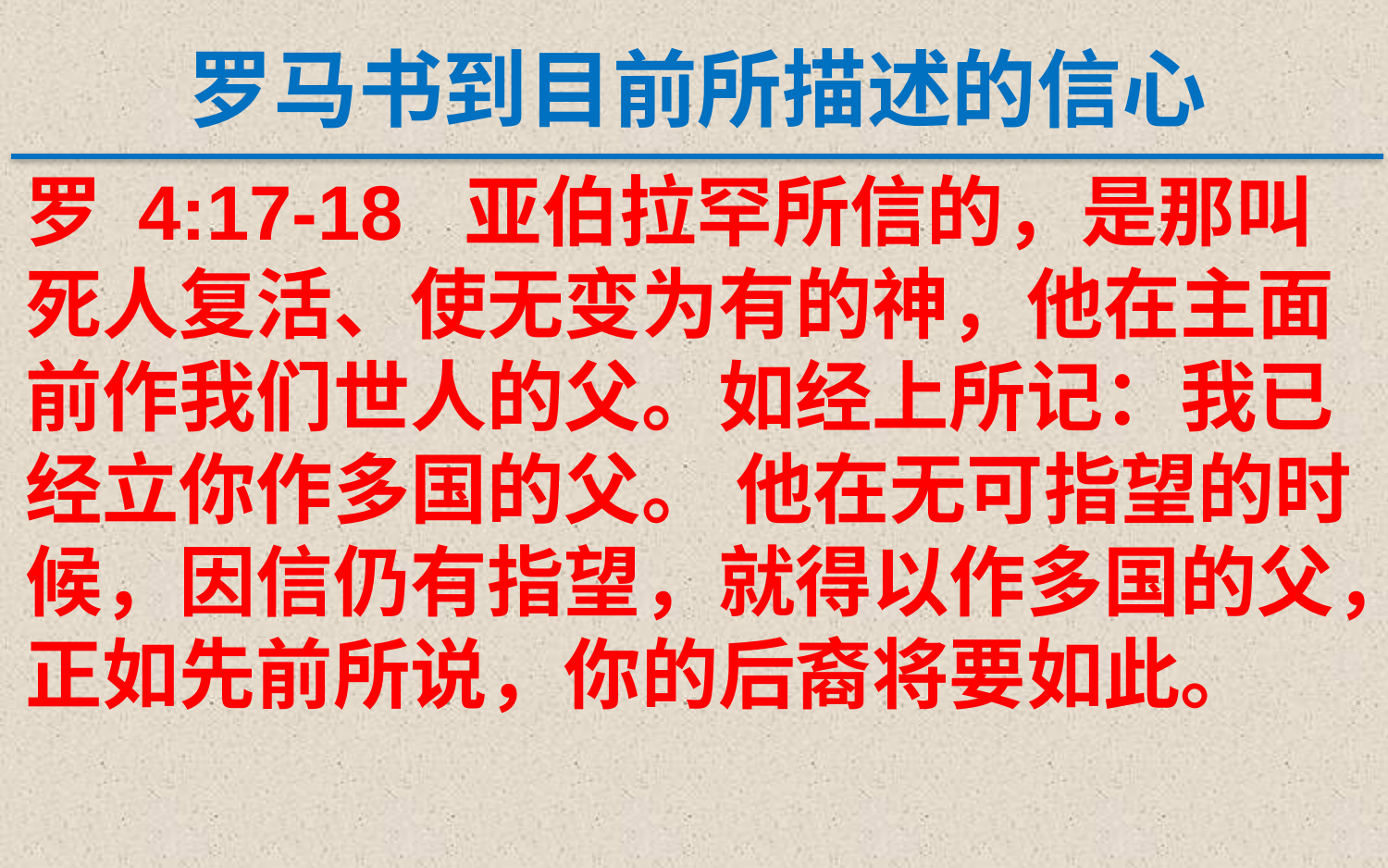

罗马书到目前所描述的信心
罗 4:17-18  亚伯拉罕所信的，是那叫死人复活、使无变为有的神，他在主面前作我们世人的父。如经上所记：我已经立你作多国的父。 他在无可指望的时候，因信仍有指望，就得以作多国的父，正如先前所说，你的后裔将要如此。